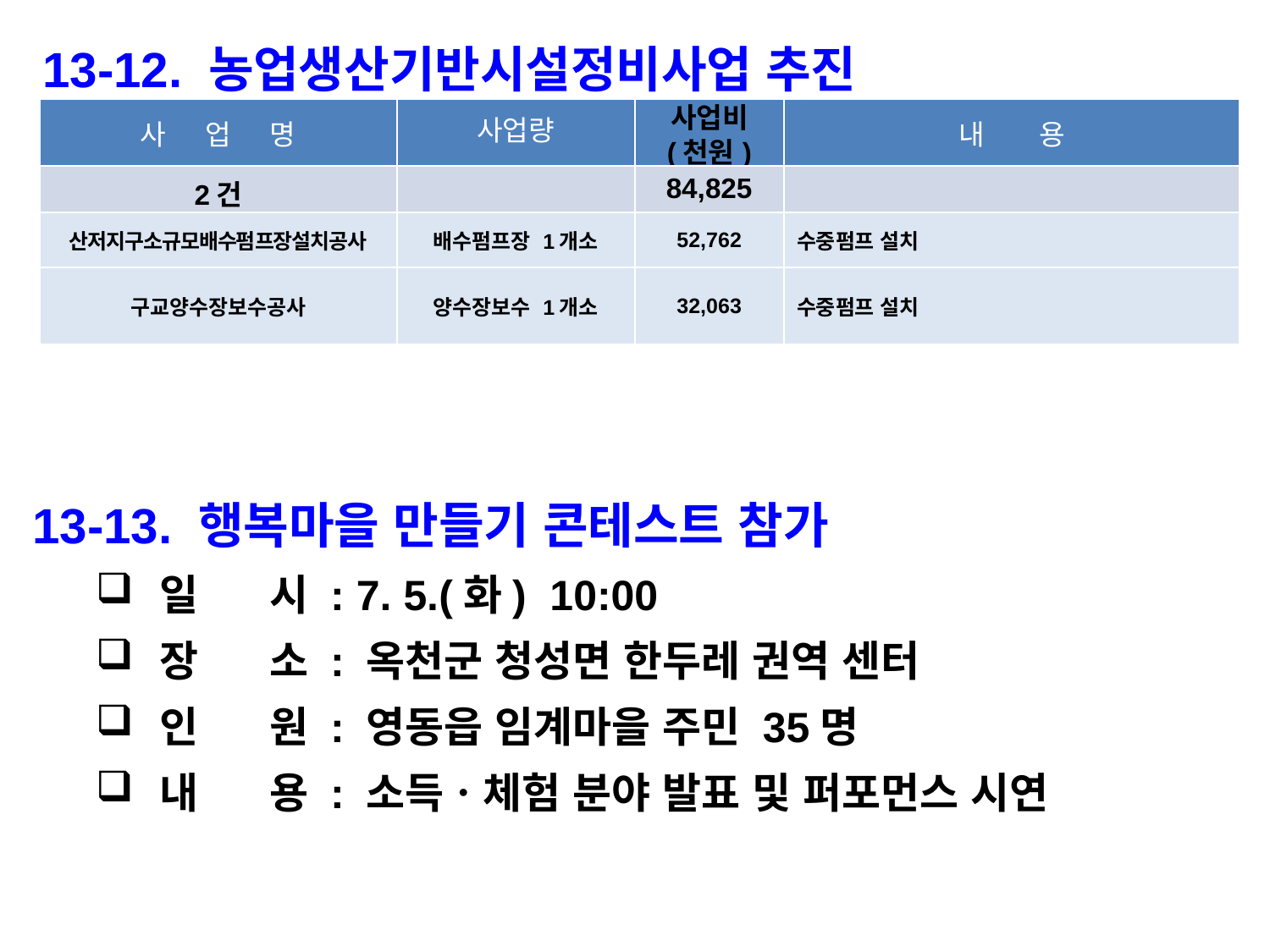

13-12. 농업생산기반시설정비사업 추진

| 사 업 명 | 사업량 | 사업비 (천원) | 내 용 |
| --- | --- | --- | --- |
| 2건 |  | 84,825 |  |
| 산저지구소규모배수펌프장설치공사 | 배수펌프장 1개소 | 52,762 | 수중펌프 설치 |
| 구교양수장보수공사 | 양수장보수 1개소 | 32,063 | 수중펌프 설치 |
13-13. 행복마을 만들기 콘테스트 참가
일      시 : 7. 5.(화)  10:00
장      소 : 옥천군 청성면 한두레 권역 센터
인      원 : 영동읍 임계마을 주민 35명
내      용 : 소득ㆍ체험 분야 발표 및 퍼포먼스 시연